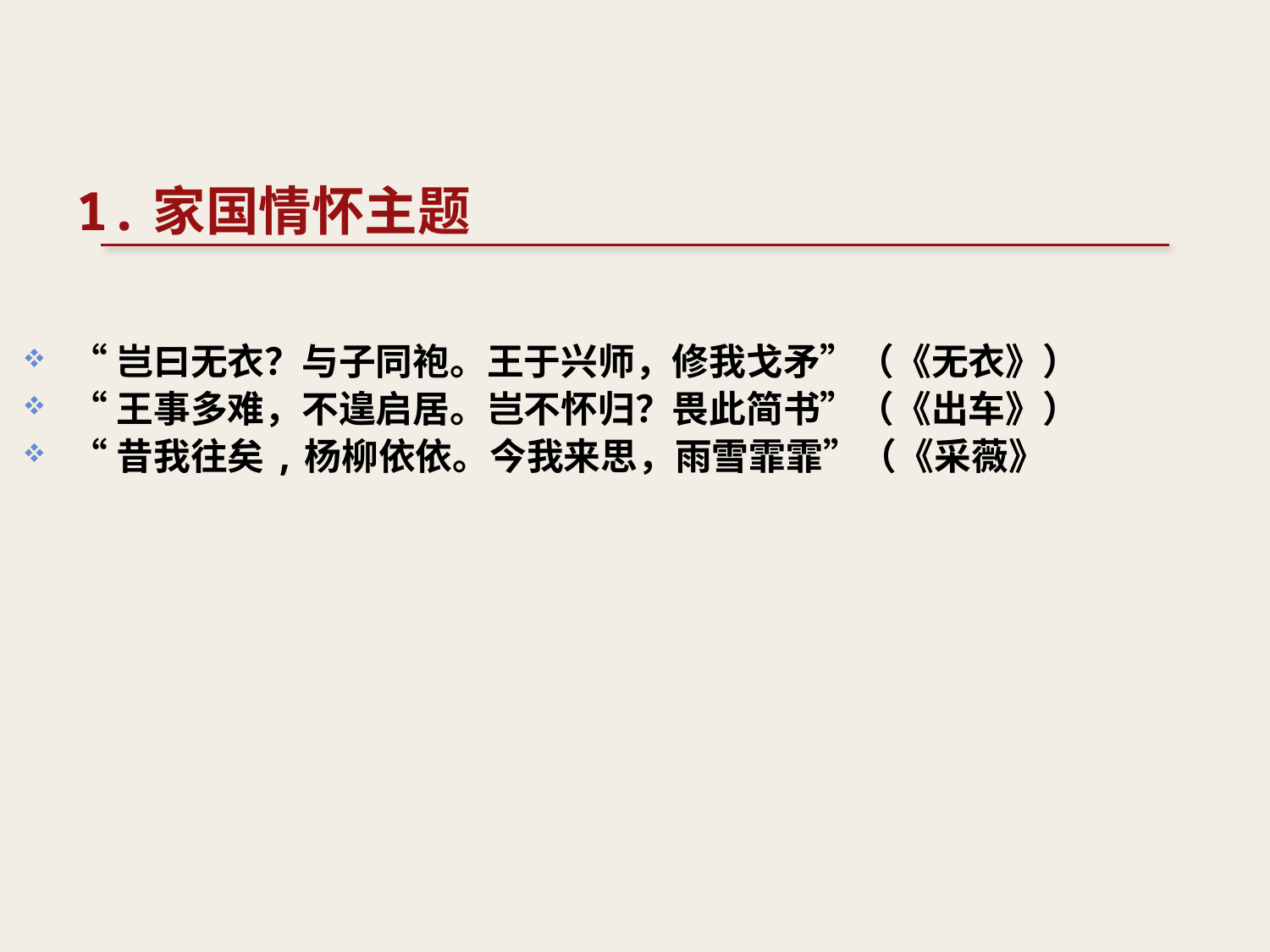

#
1.家国情怀主题

“岂曰无衣？与子同袍。王于兴师，修我戈矛”（《无衣》）
“王事多难，不遑启居。岂不怀归？畏此简书”（《出车》）
“昔我往矣,杨柳依依。今我来思，雨雪霏霏”（《采薇》